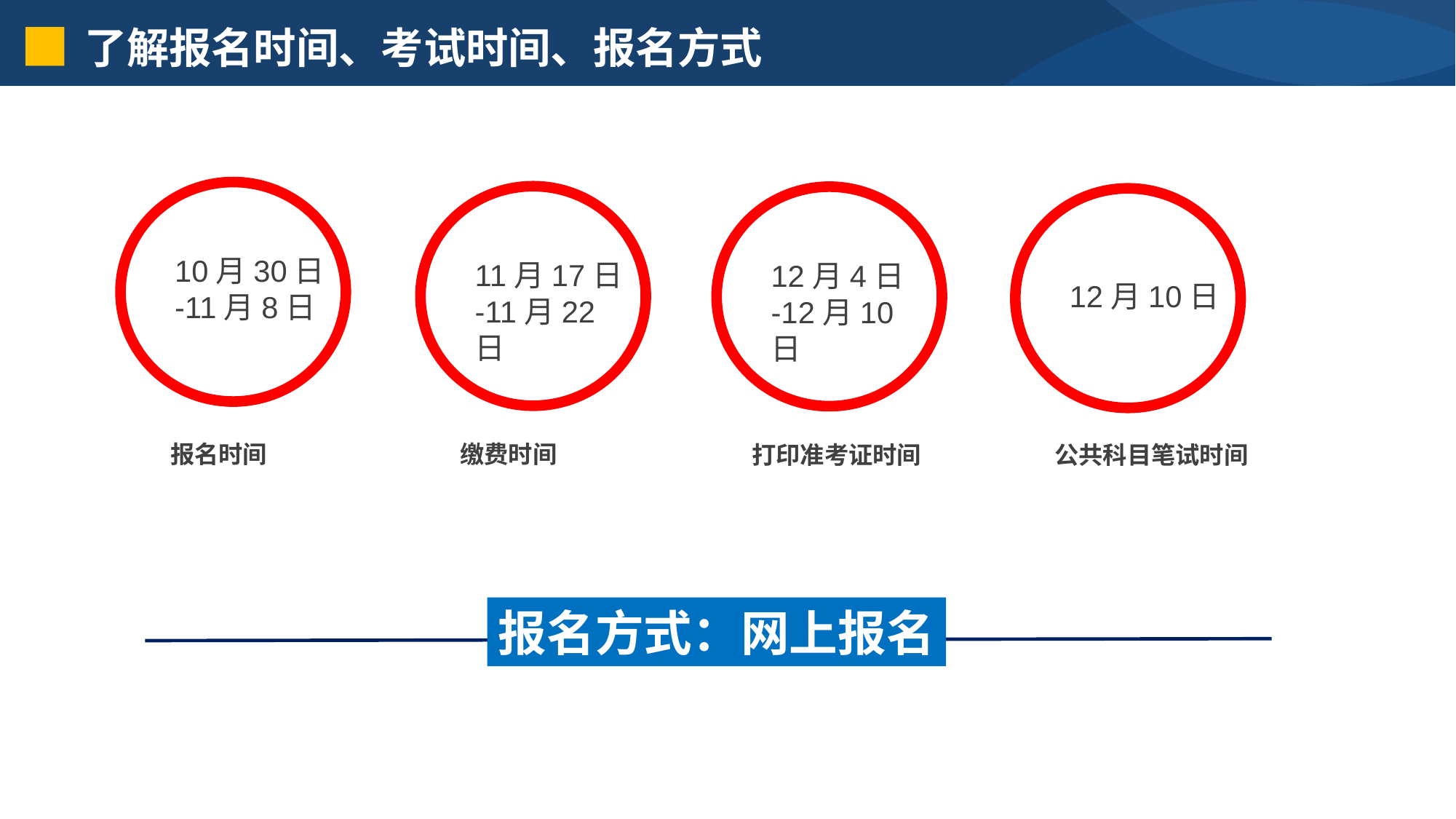

了解报名时间、考试时间、报名方式

10月30日
-11月8日
11月17日
-11月22日
12月4日
-12月10日
12月10日
报名时间
缴费时间
打印准考证时间
公共科目笔试时间
报名方式：网上报名